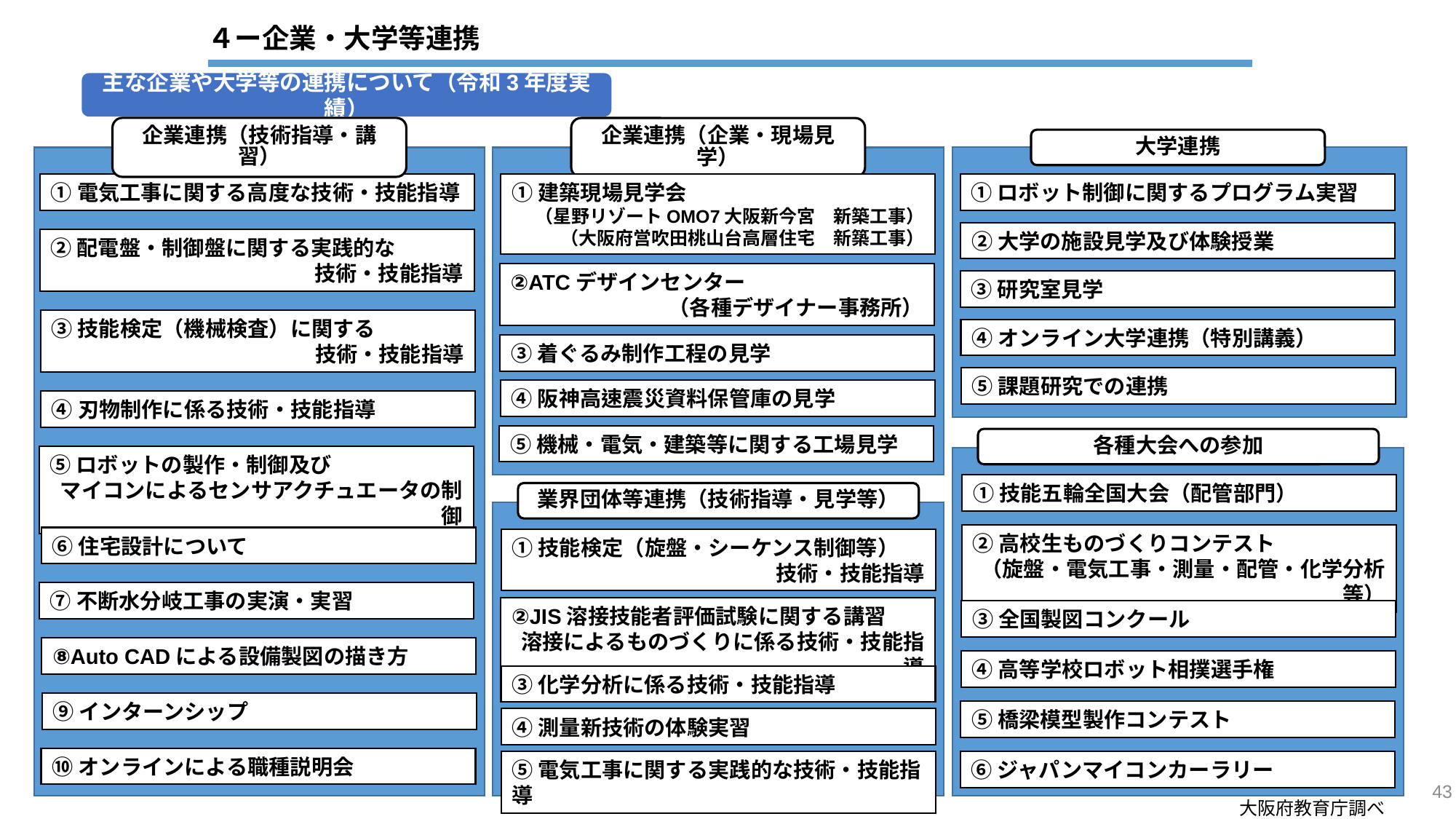

４ー企業・大学等連携
主な企業や大学等の連携について（令和3年度実績）
企業連携（技術指導・講習）
大学連携
企業連携（企業・現場見学）

①建築現場見学会
（星野リゾートOMO7大阪新今宮　新築工事）
（大阪府営吹田桃山台高層住宅　新築工事）
①ロボット制御に関するプログラム実習
①電気工事に関する高度な技術・技能指導
②大学の施設見学及び体験授業
②配電盤・制御盤に関する実践的な
技術・技能指導
②ATCデザインセンター
（各種デザイナー事務所）
③研究室見学
③技能検定（機械検査）に関する
技術・技能指導
④オンライン大学連携（特別講義）
③着ぐるみ制作工程の見学
⑤課題研究での連携
④阪神高速震災資料保管庫の見学
④刃物制作に係る技術・技能指導
⑤機械・電気・建築等に関する工場見学
各種大会への参加
⑤ロボットの製作・制御及び
マイコンによるセンサアクチュエータの制御

①技能五輪全国大会（配管部門）
業界団体等連携（技術指導・見学等）

②高校生ものづくりコンテスト
（旋盤・電気工事・測量・配管・化学分析等）
⑥住宅設計について
①技能検定（旋盤・シーケンス制御等）
技術・技能指導
⑦不断水分岐工事の実演・実習
②JIS溶接技能者評価試験に関する講習
溶接によるものづくりに係る技術・技能指導
③全国製図コンクール
⑧Auto CADによる設備製図の描き方
④高等学校ロボット相撲選手権
③化学分析に係る技術・技能指導
⑨インターンシップ
⑤橋梁模型製作コンテスト
④測量新技術の体験実習
⑩オンラインによる職種説明会
⑥ジャパンマイコンカーラリー
⑤電気工事に関する実践的な技術・技能指導
43
大阪府教育庁調べ